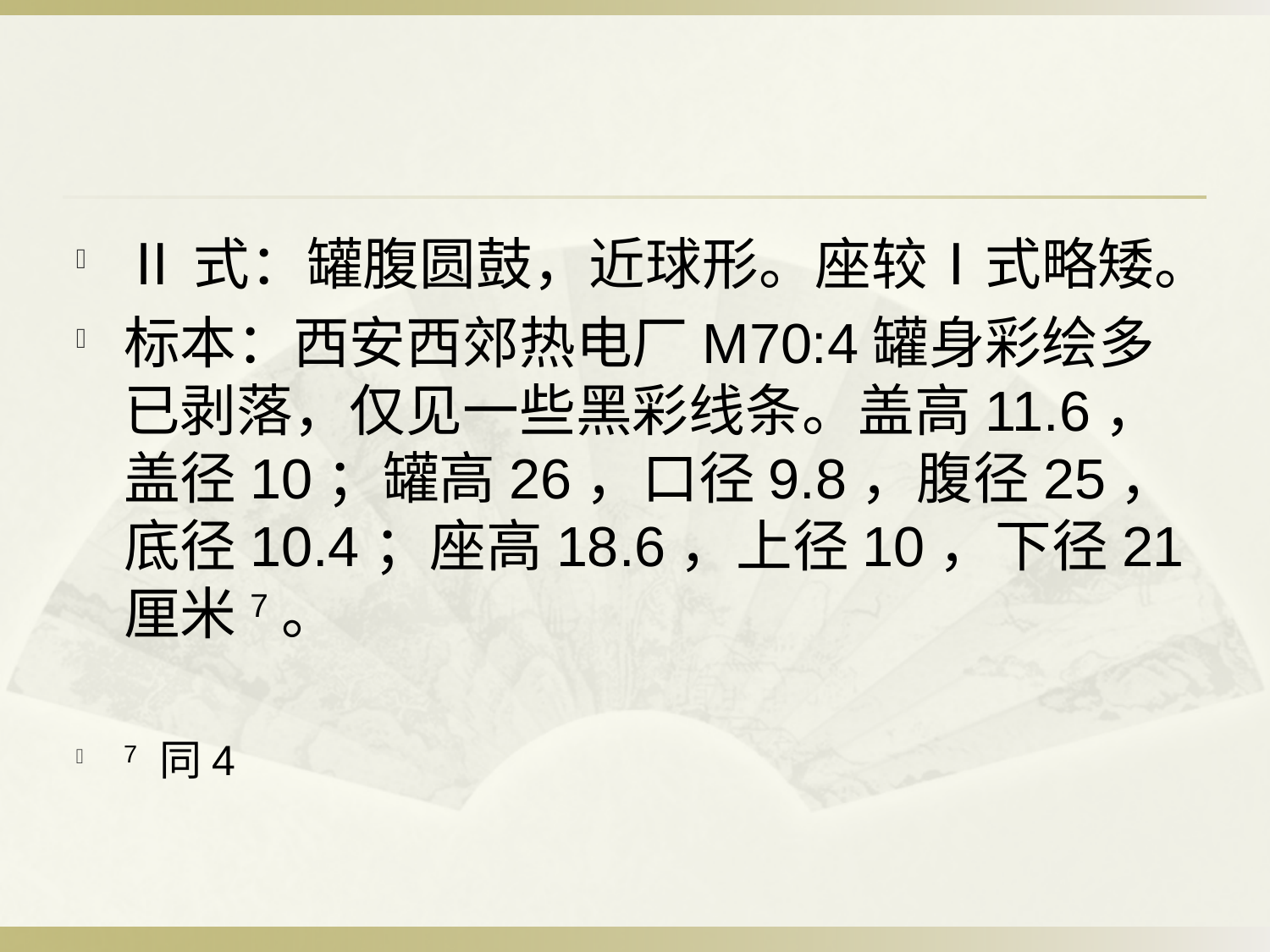

#
Ⅱ式：罐腹圆鼓，近球形。座较Ⅰ式略矮。
标本：西安西郊热电厂M70:4罐身彩绘多已剥落，仅见一些黑彩线条。盖高11.6，盖径10；罐高26，口径9.8，腹径25，底径10.4；座高18.6，上径10，下径21厘米7。

7 同4